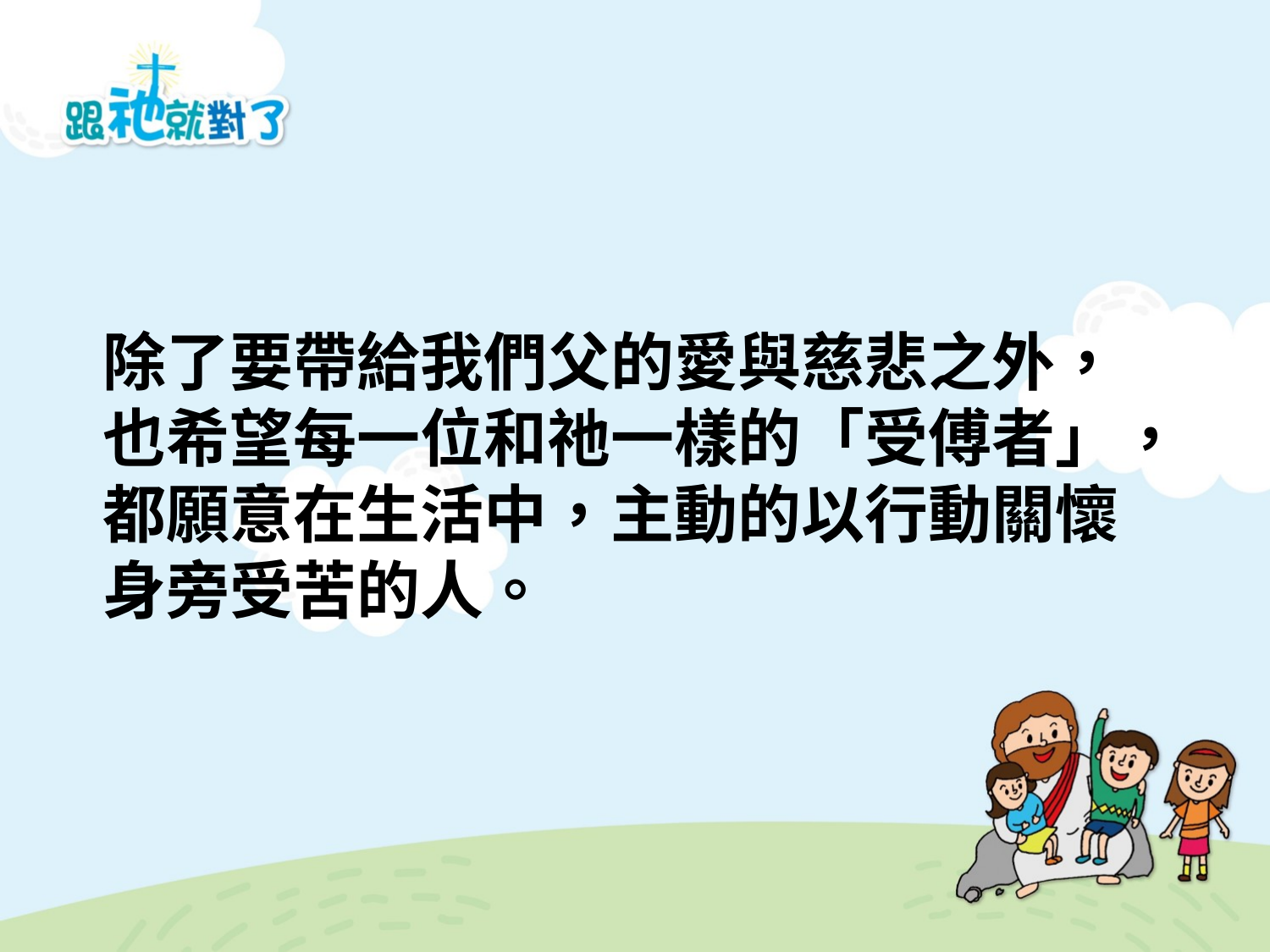

除了要帶給我們父的愛與慈悲之外，也希望每一位和祂一樣的「受傅者」，都願意在生活中，主動的以行動關懷身旁受苦的人。